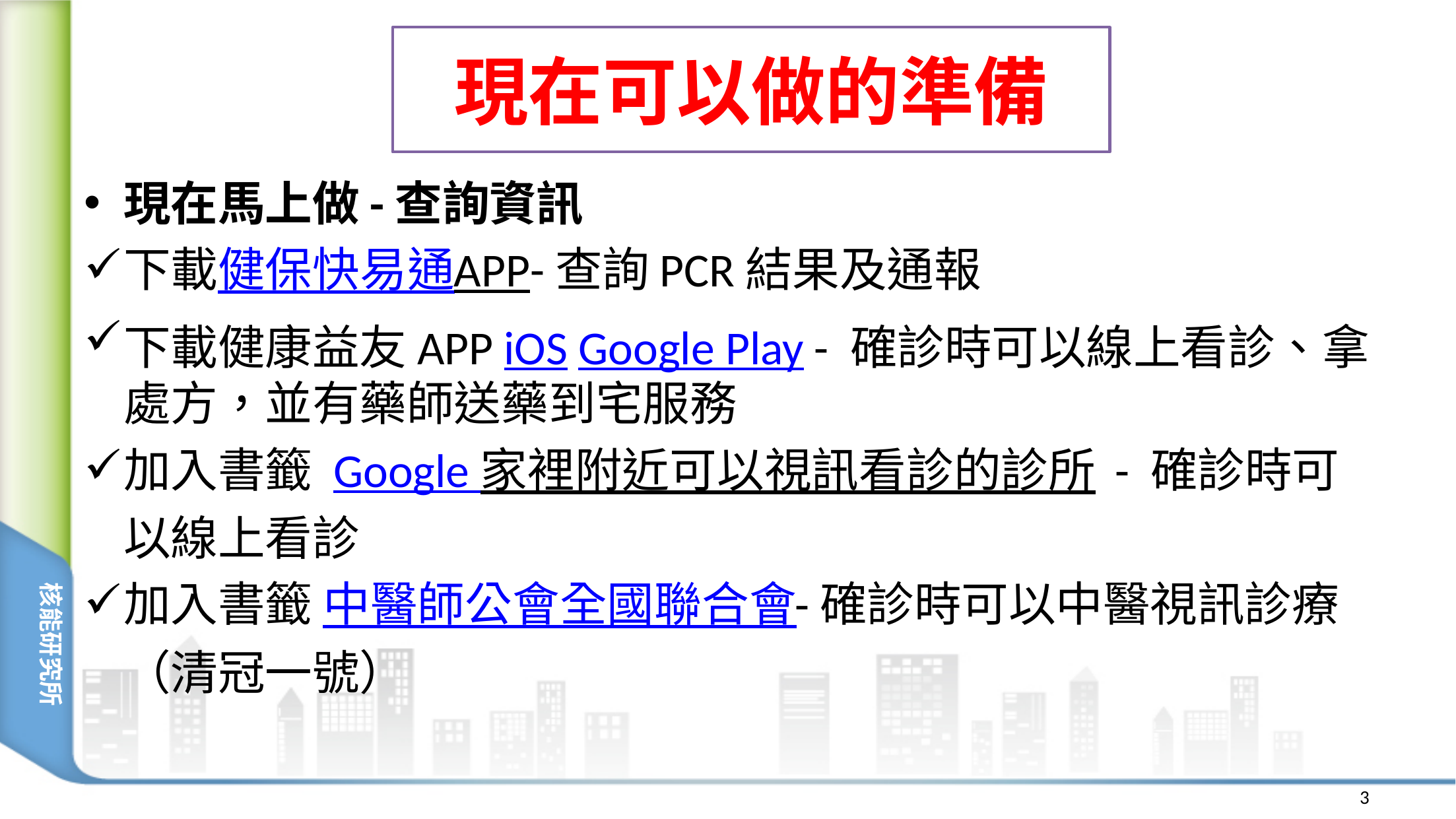

# 現在可以做的準備
現在馬上做-查詢資訊
下載健保快易通APP-查詢PCR結果及通報
下載健康益友APP iOS Google Play - 確診時可以線上看診、拿處方，並有藥師送藥到宅服務
加入書籤 Google 家裡附近可以視訊看診的診所 - 確診時可以線上看診
加入書籤 中醫師公會全國聯合會-確診時可以中醫視訊診療（清冠一號）
3